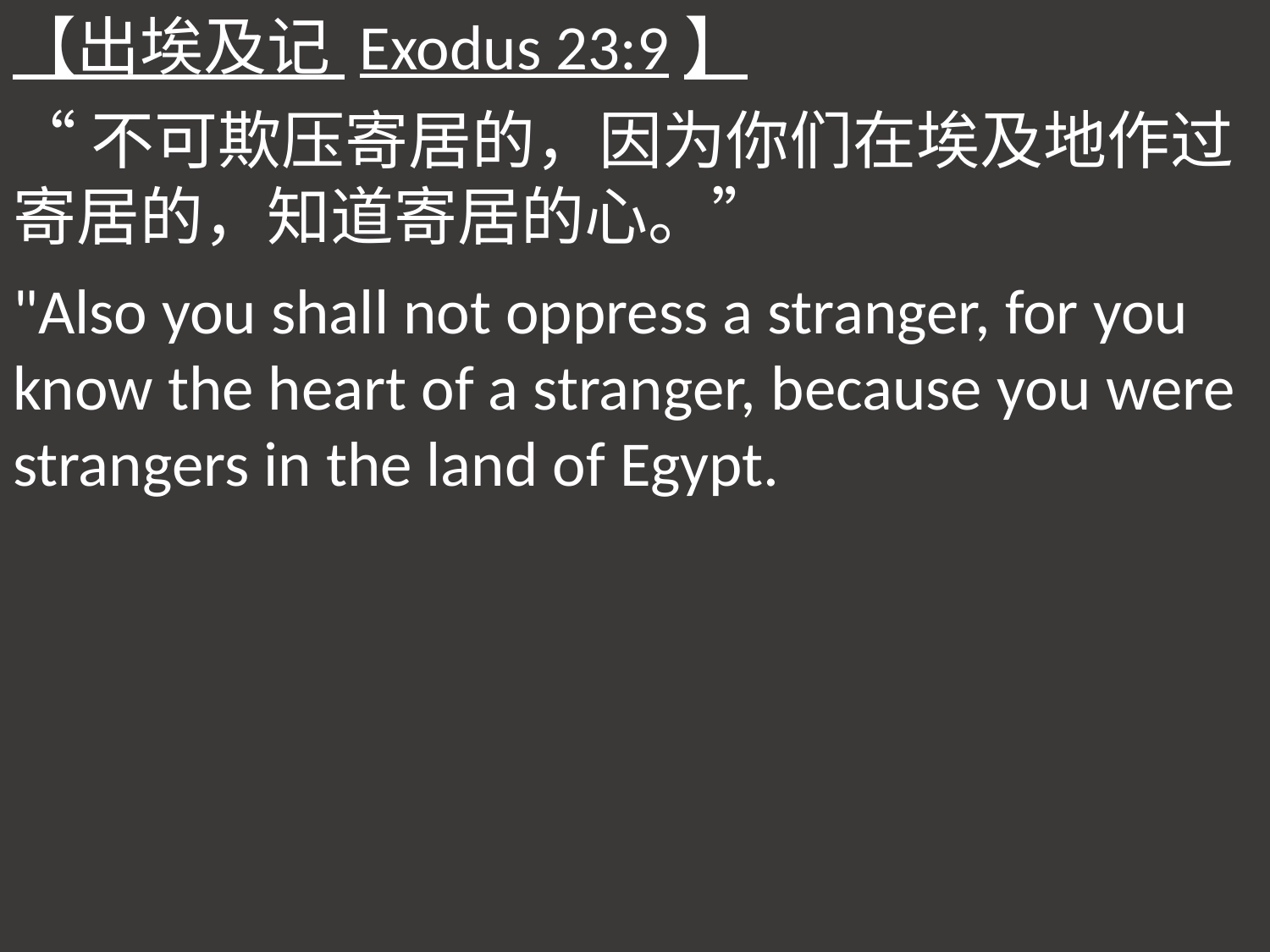

【出埃及记 Exodus 23:9】
“不可欺压寄居的，因为你们在埃及地作过寄居的，知道寄居的心。”
"Also you shall not oppress a stranger, for you know the heart of a stranger, because you were strangers in the land of Egypt.